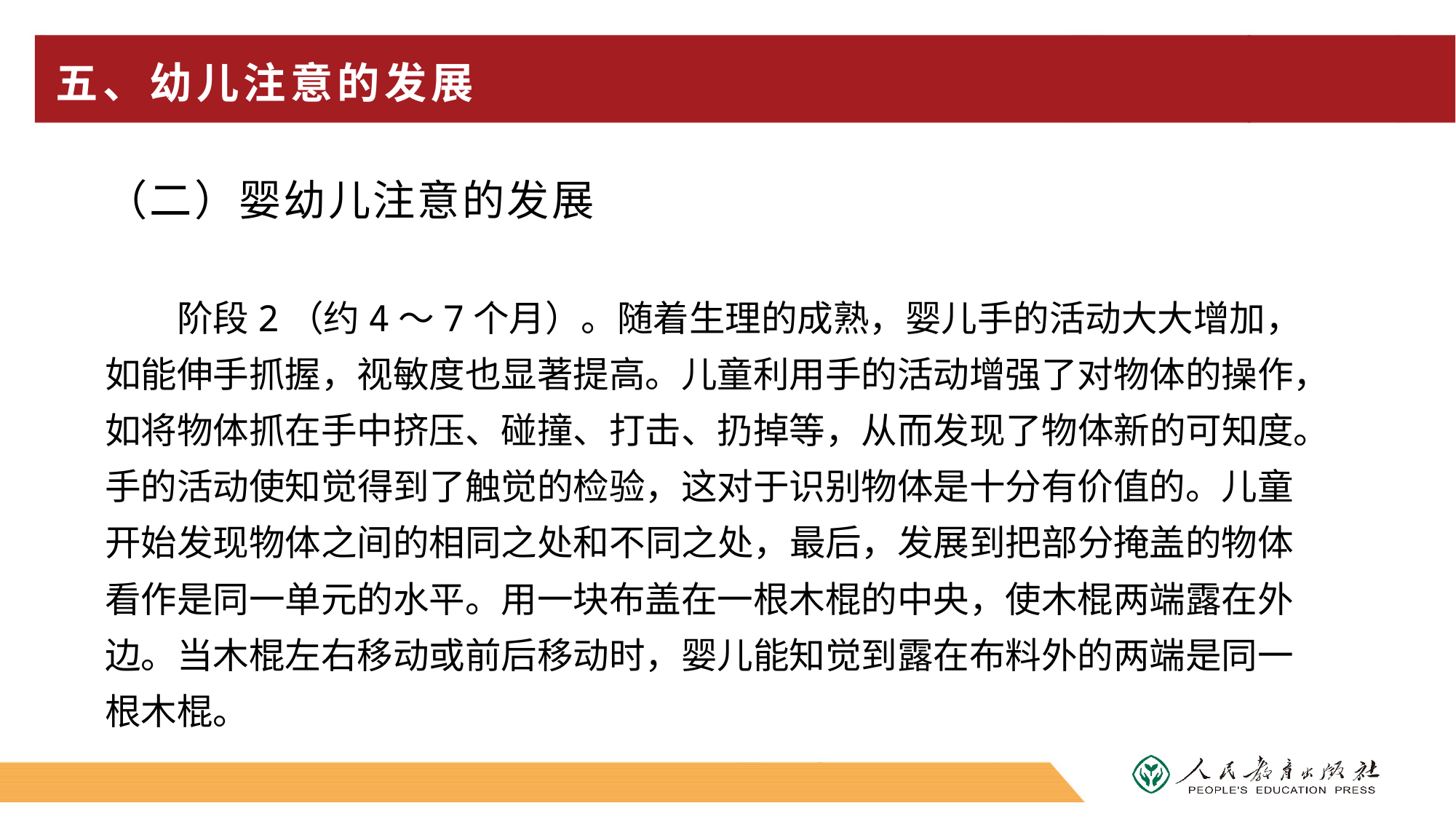

# 五、幼儿注意的发展
（二）婴幼儿注意的发展
阶段2（约4～7个月）。随着生理的成熟，婴儿手的活动大大增加，如能伸手抓握，视敏度也显著提高。儿童利用手的活动增强了对物体的操作，如将物体抓在手中挤压、碰撞、打击、扔掉等，从而发现了物体新的可知度。手的活动使知觉得到了触觉的检验，这对于识别物体是十分有价值的。儿童开始发现物体之间的相同之处和不同之处，最后，发展到把部分掩盖的物体看作是同一单元的水平。用一块布盖在一根木棍的中央，使木棍两端露在外边。当木棍左右移动或前后移动时，婴儿能知觉到露在布料外的两端是同一根木棍。